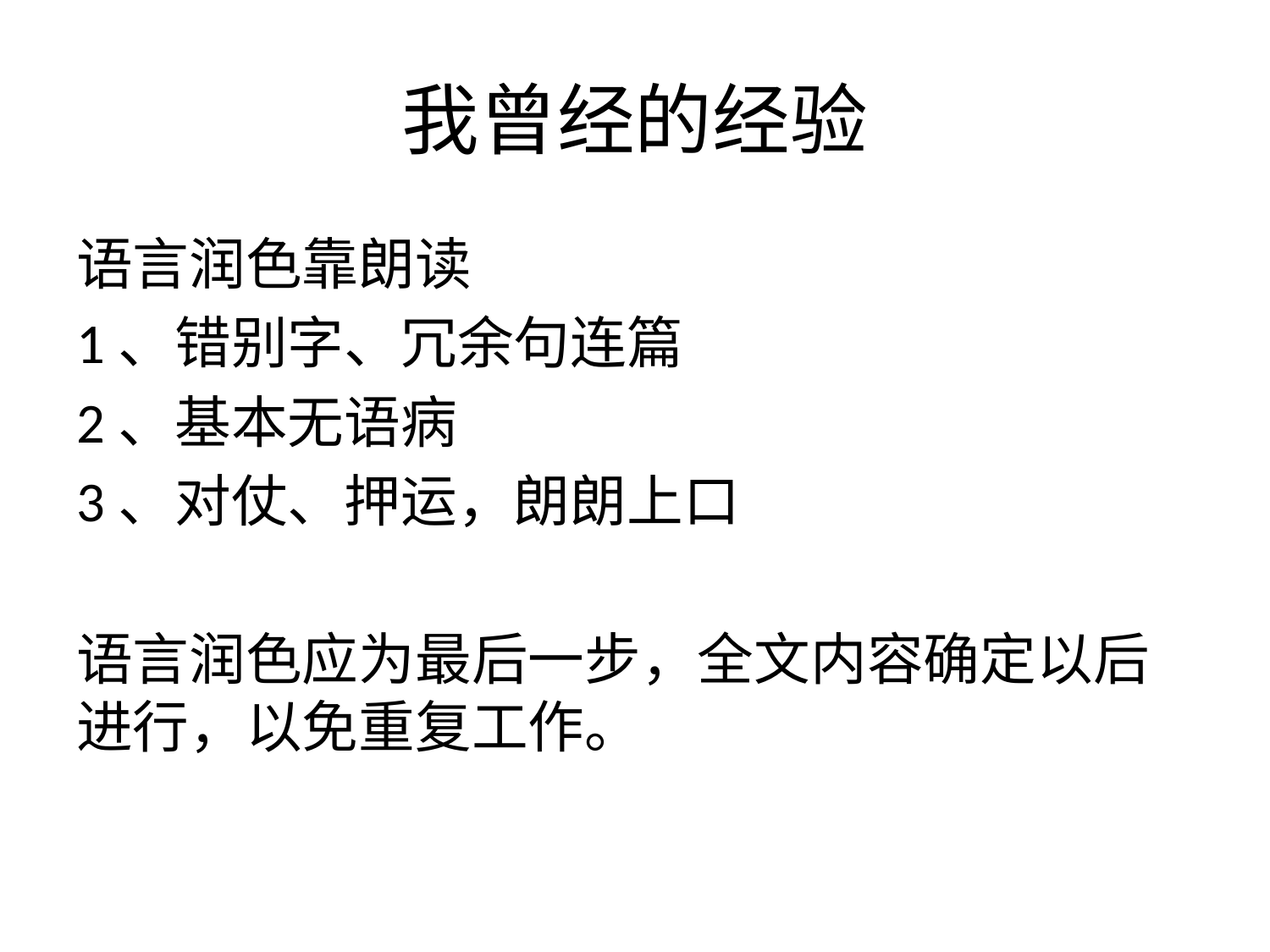

# 我曾经的经验
语言润色靠朗读
1、错别字、冗余句连篇
2、基本无语病
3、对仗、押运，朗朗上口

语言润色应为最后一步，全文内容确定以后进行，以免重复工作。